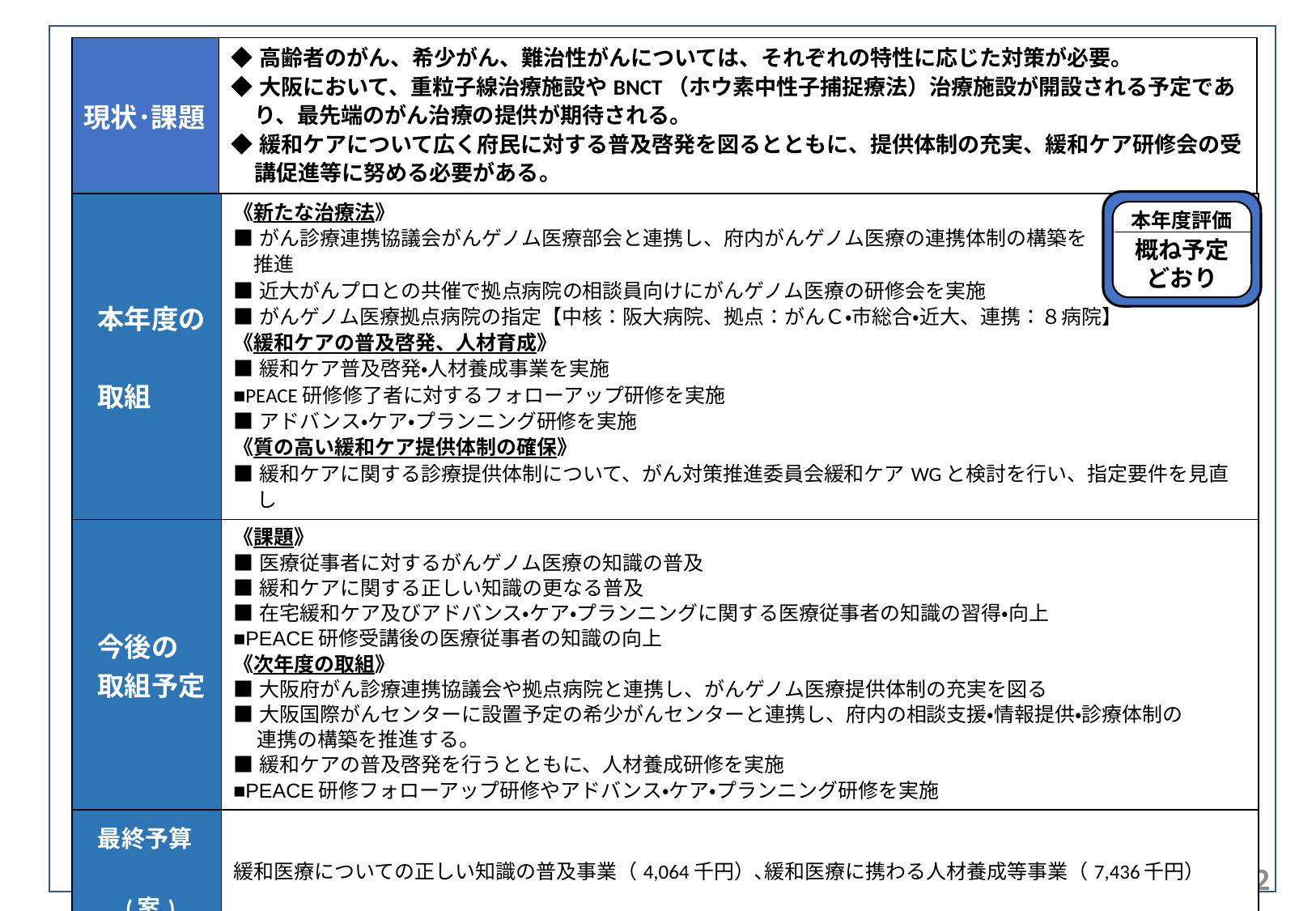

| 現状･課題 | ◆高齢者のがん、希少がん、難治性がんについては、それぞれの特性に応じた対策が必要。 ◆大阪において、重粒子線治療施設やBNCT（ホウ素中性子捕捉療法）治療施設が開設される予定であり、最先端のがん治療の提供が期待される。　 ◆緩和ケアについて広く府民に対する普及啓発を図るとともに、提供体制の充実、緩和ケア研修会の受講促進等に努める必要がある。 |
| --- | --- |

本年度評価

概ね予定
どおり
| 本年度の 取組 | 《新たな治療法》 ■がん診療連携協議会がんゲノム医療部会と連携し、府内がんゲノム医療の連携体制の構築を 　推進 ■近大がんプロとの共催で拠点病院の相談員向けにがんゲノム医療の研修会を実施 ■がんゲノム医療拠点病院の指定【中核：阪大病院、拠点：がんＣ・市総合・近大、連携：８病院】 《緩和ケアの普及啓発、人材育成》 ■緩和ケア普及啓発・人材養成事業を実施 ■PEACE研修修了者に対するフォローアップ研修を実施 ■アドバンス・ケア・プランニング研修を実施 《質の高い緩和ケア提供体制の確保》 ■緩和ケアに関する診療提供体制について、がん対策推進委員会緩和ケアWGと検討を行い、指定要件を見直し |
| --- | --- |
| 今後の 取組予定 | 《課題》 ■医療従事者に対するがんゲノム医療の知識の普及 ■緩和ケアに関する正しい知識の更なる普及 ■在宅緩和ケア及びアドバンス・ケア・プランニングに関する医療従事者の知識の習得・向上 ■PEACE研修受講後の医療従事者の知識の向上 《次年度の取組》 ■大阪府がん診療連携協議会や拠点病院と連携し、がんゲノム医療提供体制の充実を図る ■大阪国際がんセンターに設置予定の希少がんセンターと連携し、府内の相談支援・情報提供・診療体制の 連携の構築を推進する。 ■緩和ケアの普及啓発を行うとともに、人材養成研修を実施 ■PEACE研修フォローアップ研修やアドバンス・ケア・プランニング研修を実施 |
| 最終予算　　 　 (案) | 緩和医療についての正しい知識の普及事業（4,064千円）､緩和医療に携わる人材養成等事業（7,436千円） |
概ね予定どおり
＜がん診療連携検討部会＞　２